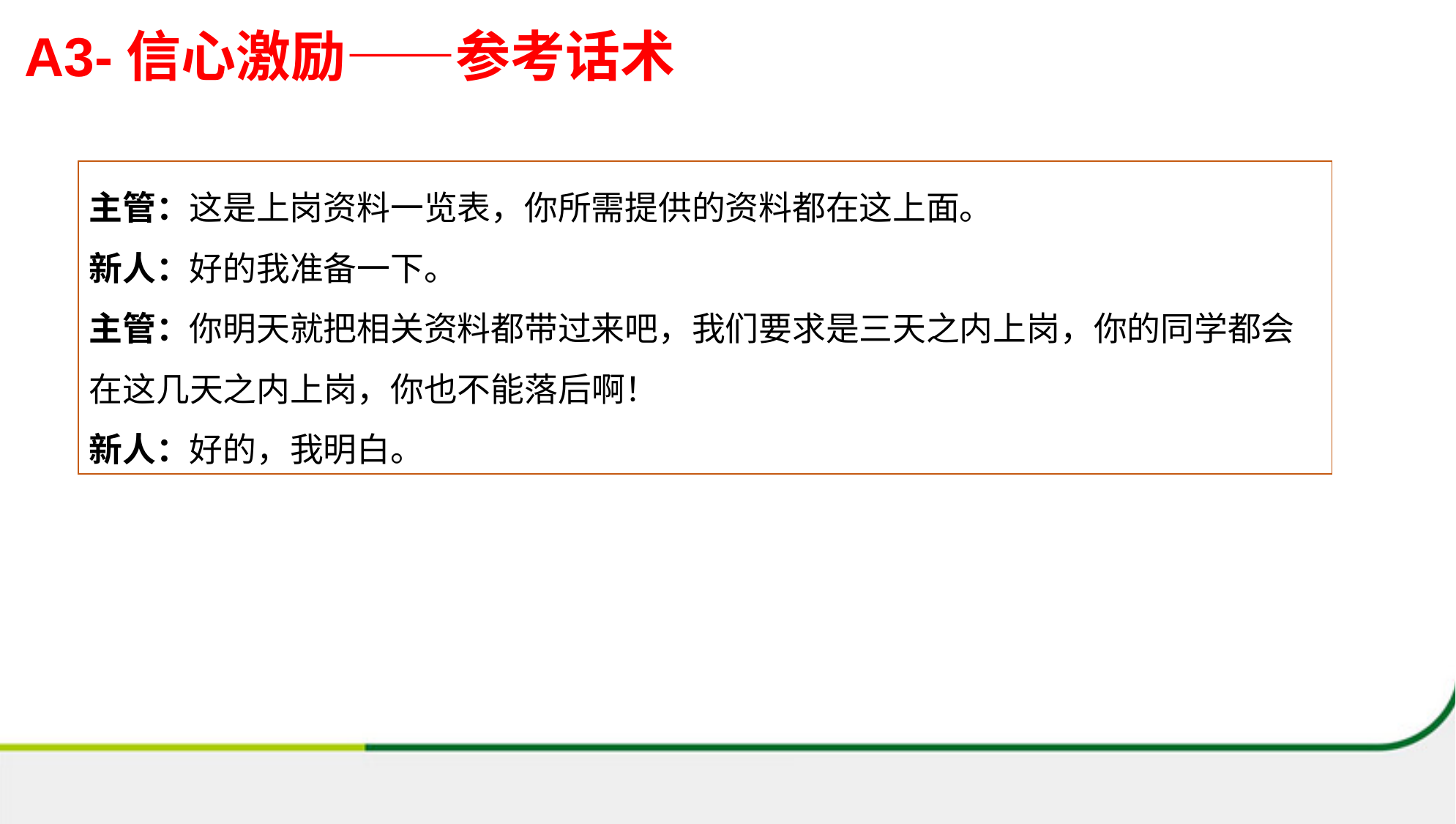

# A3-信心激励——参考话术
主管：这是上岗资料一览表，你所需提供的资料都在这上面。
新人：好的我准备一下。
主管：你明天就把相关资料都带过来吧，我们要求是三天之内上岗，你的同学都会在这几天之内上岗，你也不能落后啊！
新人：好的，我明白。